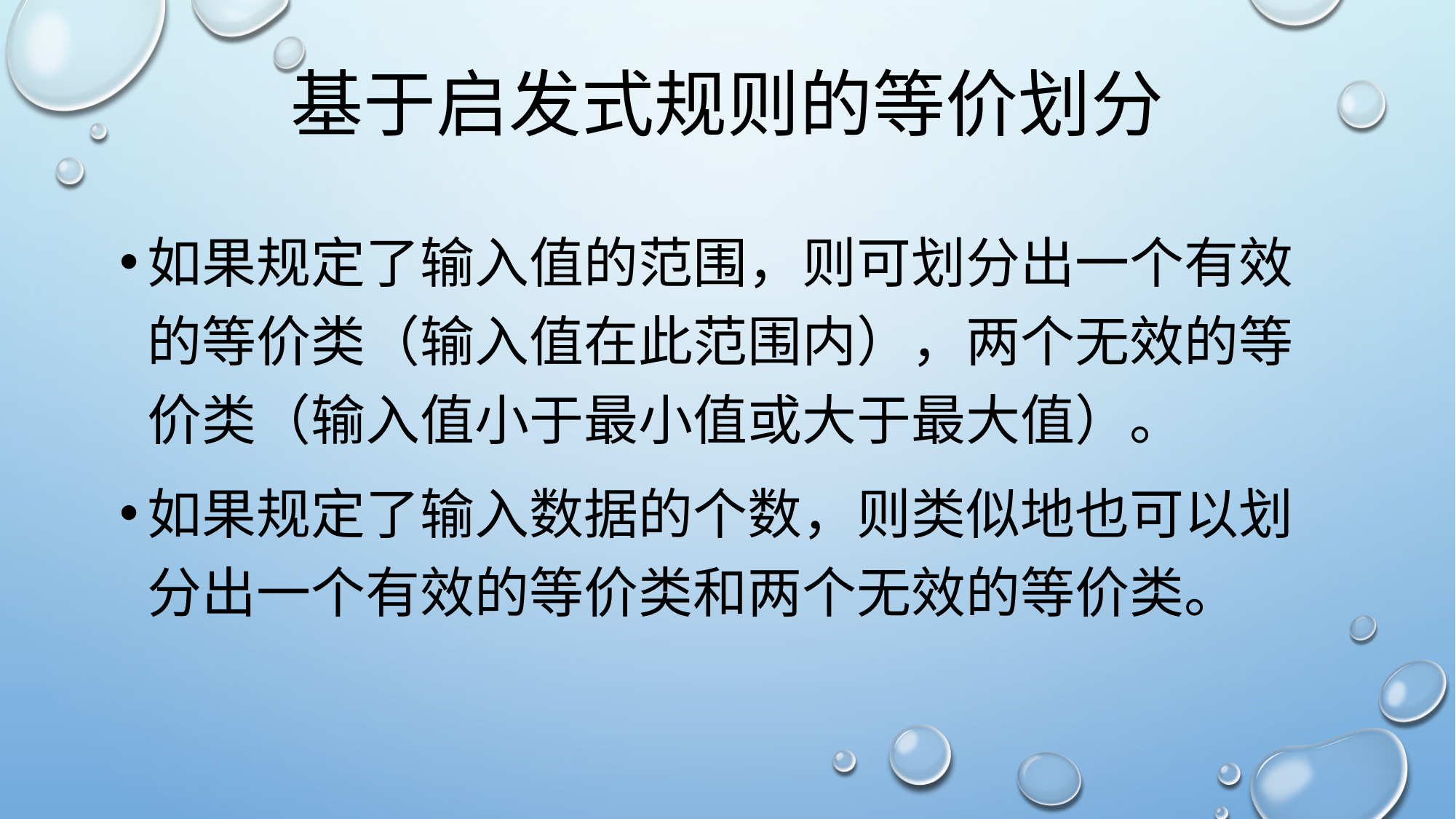

# 基于启发式规则的等价划分
如果规定了输入值的范围，则可划分出一个有效的等价类（输入值在此范围内），两个无效的等价类（输入值小于最小值或大于最大值）。
如果规定了输入数据的个数，则类似地也可以划分出一个有效的等价类和两个无效的等价类。